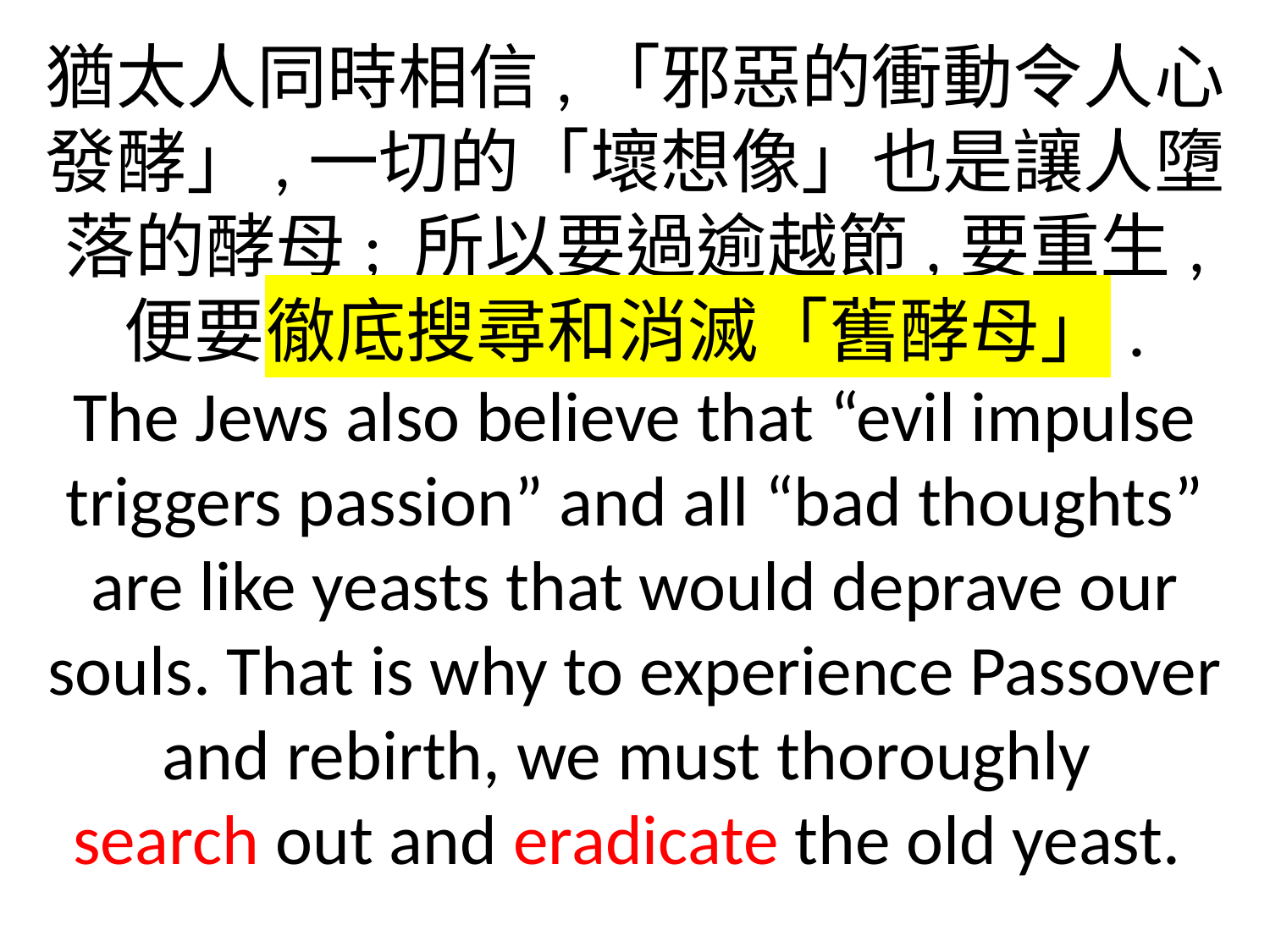

猶太人同時相信,「邪惡的衝動令人心發酵」,一切的「壞想像」也是讓人墮落的酵母; 所以要過逾越節,要重生,
便要徹底搜尋和消滅「舊酵母」.
The Jews also believe that “evil impulse triggers passion” and all “bad thoughts” are like yeasts that would deprave our souls. That is why to experience Passover and rebirth, we must thoroughly
search out and eradicate the old yeast.